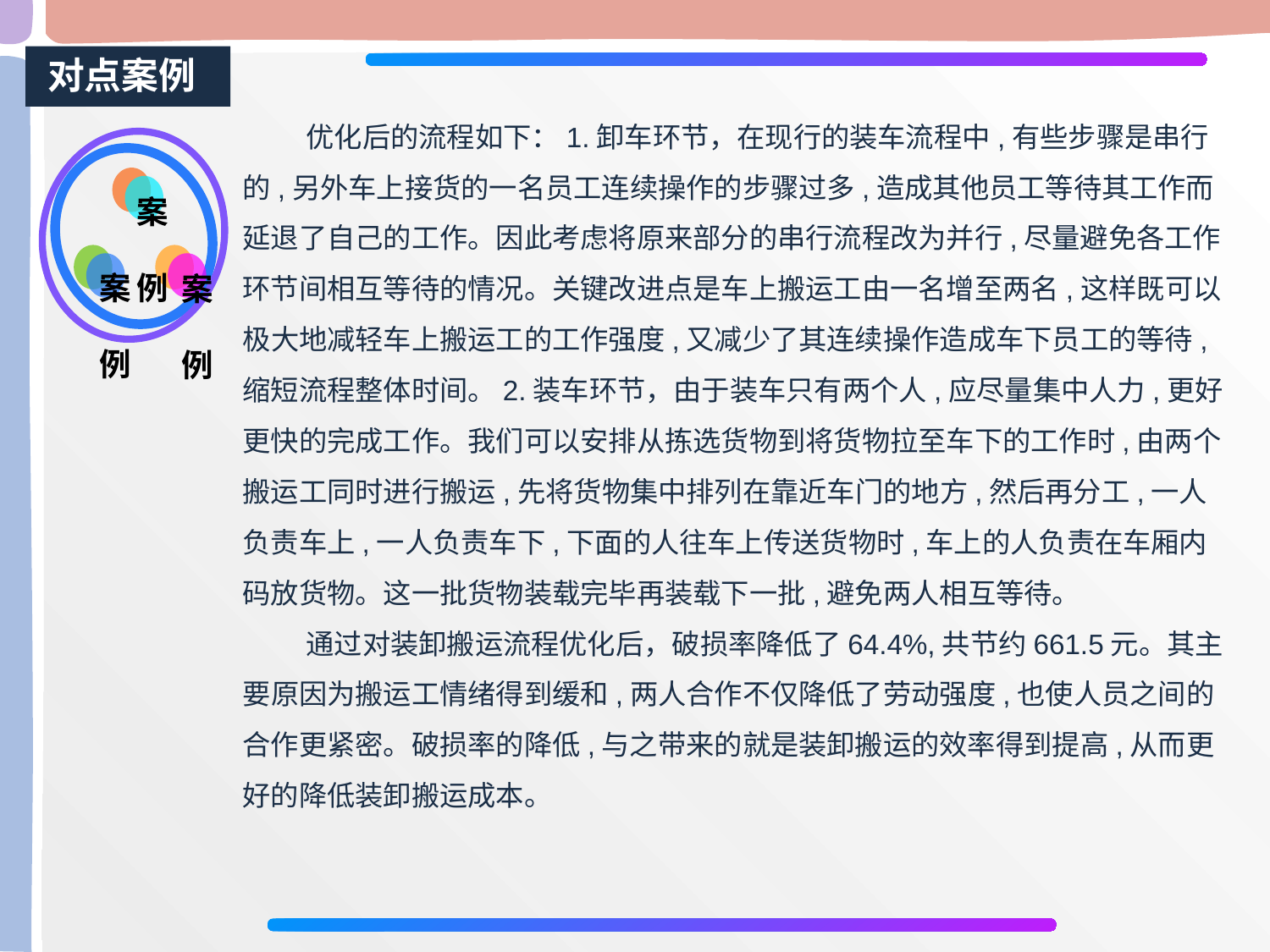

对点案例

优化后的流程如下：1.卸车环节，在现行的装车流程中,有些步骤是串行的,另外车上接货的一名员工连续操作的步骤过多,造成其他员工等待其工作而延退了自己的工作。因此考虑将原来部分的串行流程改为并行,尽量避免各工作环节间相互等待的情况。关键改进点是车上搬运工由一名增至两名,这样既可以极大地减轻车上搬运工的工作强度,又减少了其连续操作造成车下员工的等待,缩短流程整体时间。2.装车环节，由于装车只有两个人,应尽量集中人力,更好更快的完成工作。我们可以安排从拣选货物到将货物拉至车下的工作时,由两个搬运工同时进行搬运,先将货物集中排列在靠近车门的地方,然后再分工,一人负责车上,一人负责车下,下面的人往车上传送货物时,车上的人负责在车厢内码放货物。这一批货物装载完毕再装载下一批,避免两人相互等待。
通过对装卸搬运流程优化后，破损率降低了64.4%,共节约661.5元。其主要原因为搬运工情绪得到缓和,两人合作不仅降低了劳动强度,也使人员之间的合作更紧密。破损率的降低,与之带来的就是装卸搬运的效率得到提高,从而更好的降低装卸搬运成本。

案  例

案  例
案  例